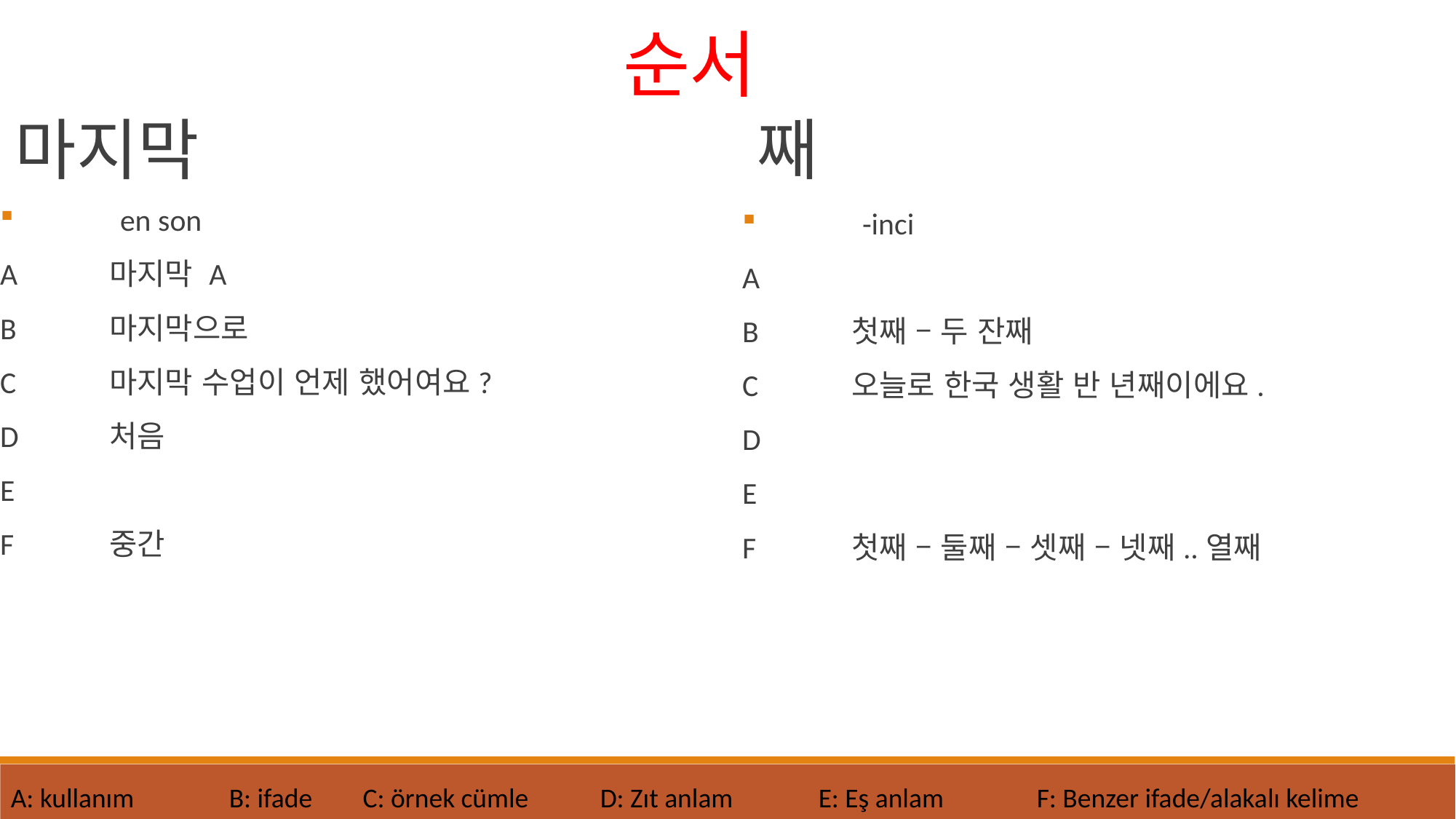

순서
마지막
째
	en son
A	마지막 A
B	마지막으로
C	마지막 수업이 언제 했어여요?
D	처음
E
F	중간

	-inci
A
B	첫째 – 두 잔째
C	오늘로 한국 생활 반 년째이에요.
D
E
F	첫째 – 둘째 – 셋째 – 넷째..열째

A: kullanım 	B: ifade	    C: örnek cümle
D: Zıt anlam	E: Eş anlam	F: Benzer ifade/alakalı kelime